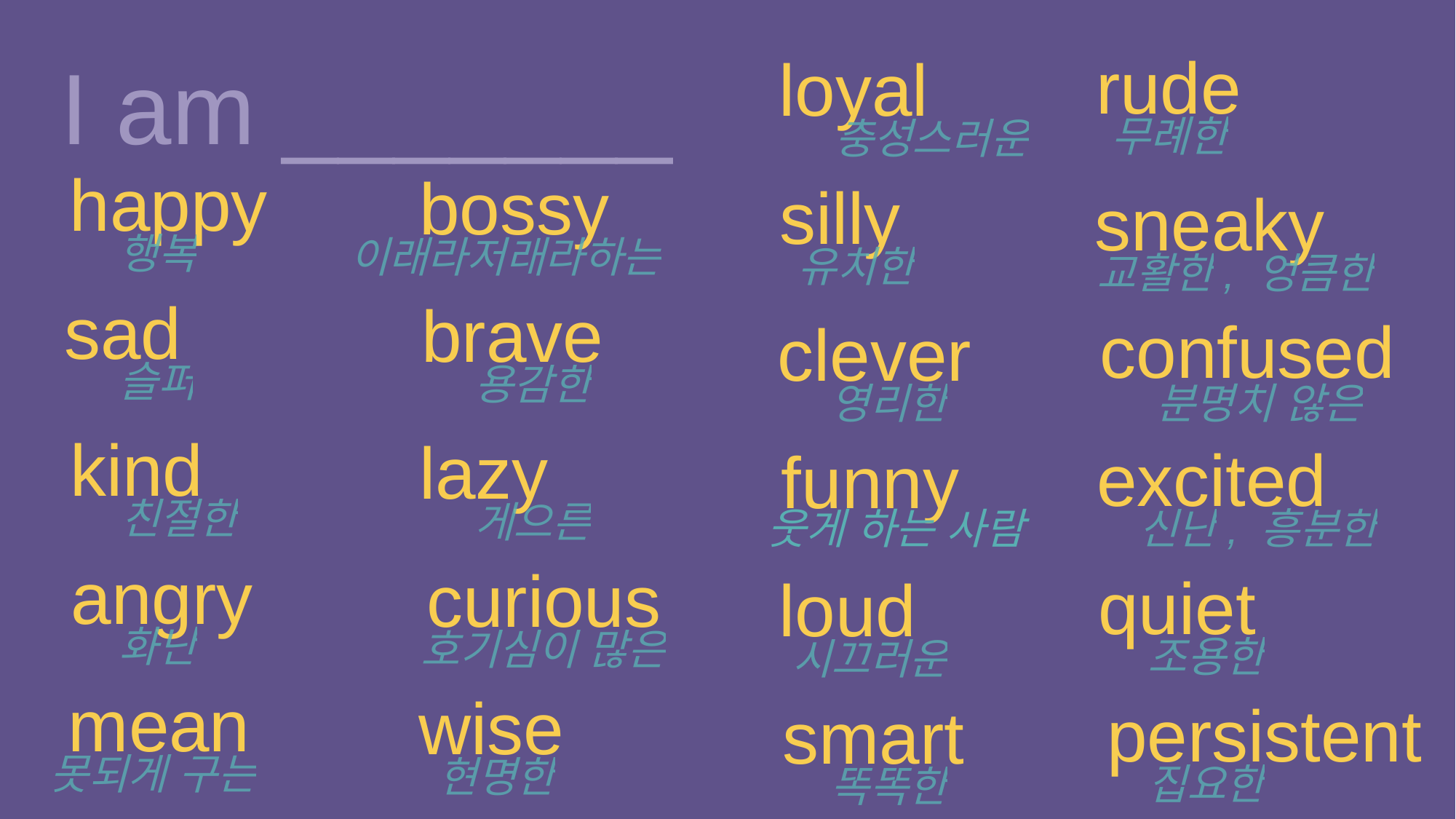

rude
loyal
I am _______
무례한
충성스러운
happy
bossy
silly
sneaky
행복
이래라저래라하는
유치한
교활한, 엉큼한
sad
brave
confused
clever
슬퍼
용감한
분명치 않은
영리한
kind
lazy
excited
funny
친절한
게으른
웃게 하는 사람
신난, 흥분한
angry
curious
quiet
loud
화난
호기심이 많은
조용한
시끄러운
mean
wise
persistent
smart
못되게 구는
현명한
집요한
똑똑한